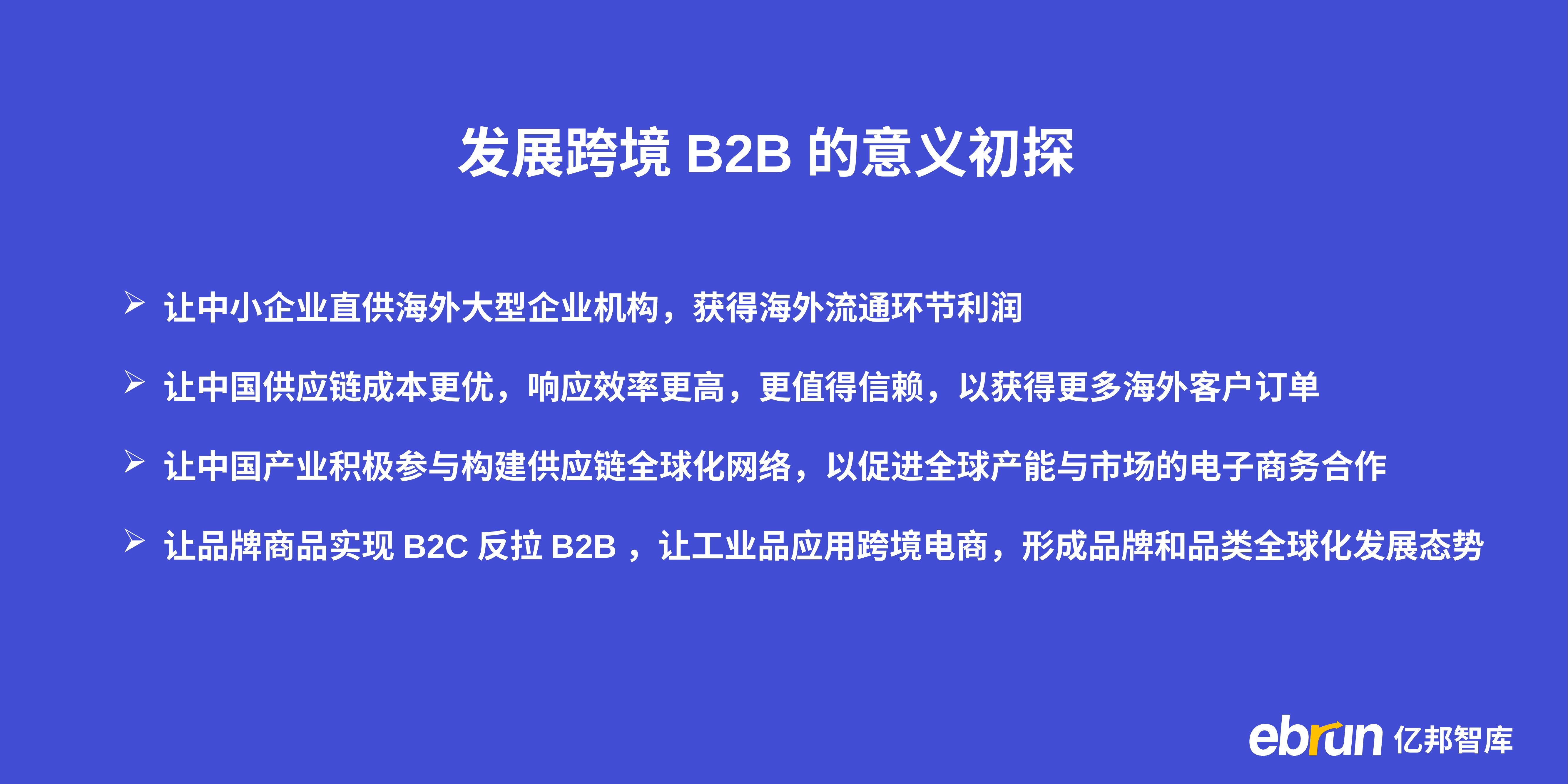

发展跨境B2B的意义初探
让中小企业直供海外大型企业机构，获得海外流通环节利润
让中国供应链成本更优，响应效率更高，更值得信赖，以获得更多海外客户订单
让中国产业积极参与构建供应链全球化网络，以促进全球产能与市场的电子商务合作
让品牌商品实现B2C反拉B2B，让工业品应用跨境电商，形成品牌和品类全球化发展态势

亿邦智库